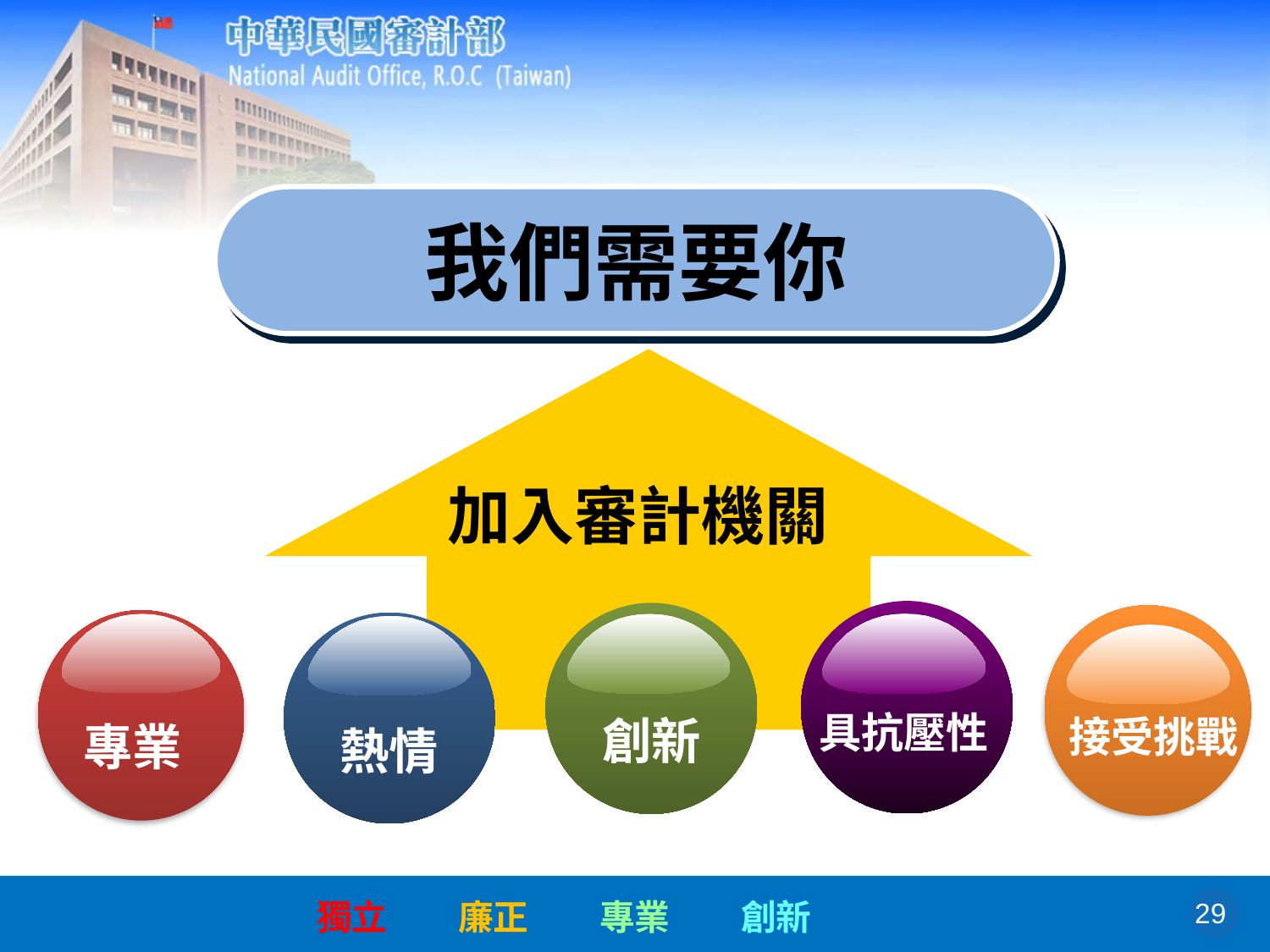

我們需要你

加入審計機關

具抗壓性

創新
專業
熱情

接受挑戰